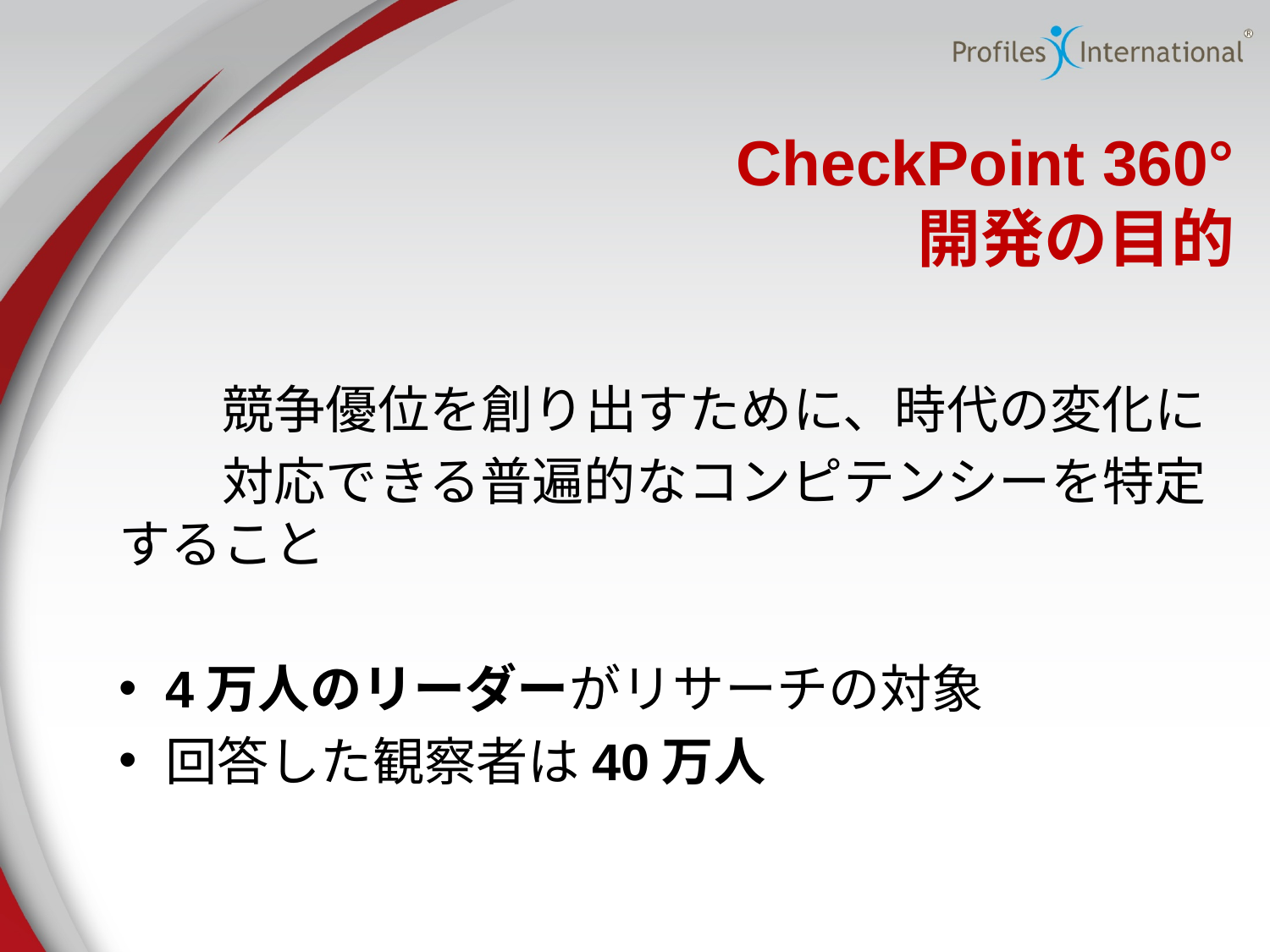

# CheckPoint 360° 開発の目的
　　競争優位を創り出すために、時代の変化に
　　対応できる普遍的なコンピテンシーを特定すること

4万人のリーダーがリサーチの対象
回答した観察者は40万人